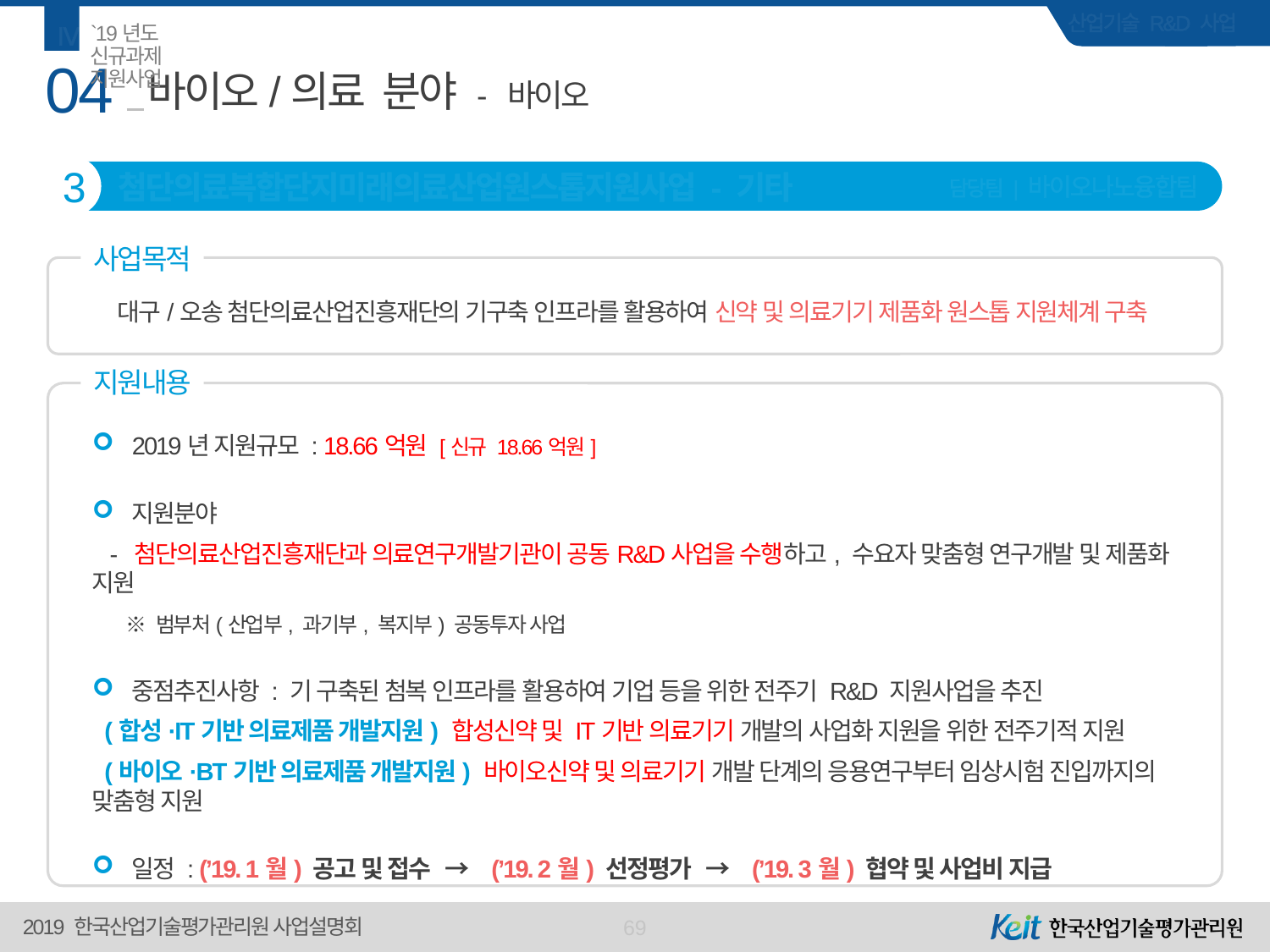

Ⅳ
`19년도 신규과제 지원사업
04
# 바이오/의료  분야 -  바이오
3
첨단의료복합단지미래의료산업원스톱지원사업 - 기타
담당팀 | 바이오나노융합팀
사업목적

대구/오송 첨단의료산업진흥재단의 기구축 인프라를 활용하여 신약 및 의료기기 제품화 원스톱 지원체계 구축
지원내용

2019년 지원규모 : 18.66억원 [신규 18.66억원]

지원분야
   -  첨단의료산업진흥재단과 의료연구개발기관이 공동R&D사업을 수행하고, 수요자 맞춤형 연구개발 및 제품화 지원
      ※ 범부처(산업부, 과기부, 복지부) 공동투자 사업

중점추진사항 : 기 구축된 첨복 인프라를 활용하여 기업 등을 위한 전주기 R&D 지원사업을 추진
  (합성·IT기반 의료제품 개발지원) 합성신약 및 IT기반 의료기기 개발의 사업화 지원을 위한 전주기적 지원
  (바이오·BT기반 의료제품 개발지원) 바이오신약 및 의료기기 개발 단계의 응용연구부터 임상시험 진입까지의 맞춤형 지원

일정 : (’19. 1월) 공고 및 접수   →   (’19. 2월) 선정평가   →   (’19. 3월) 협약 및 사업비 지급
69